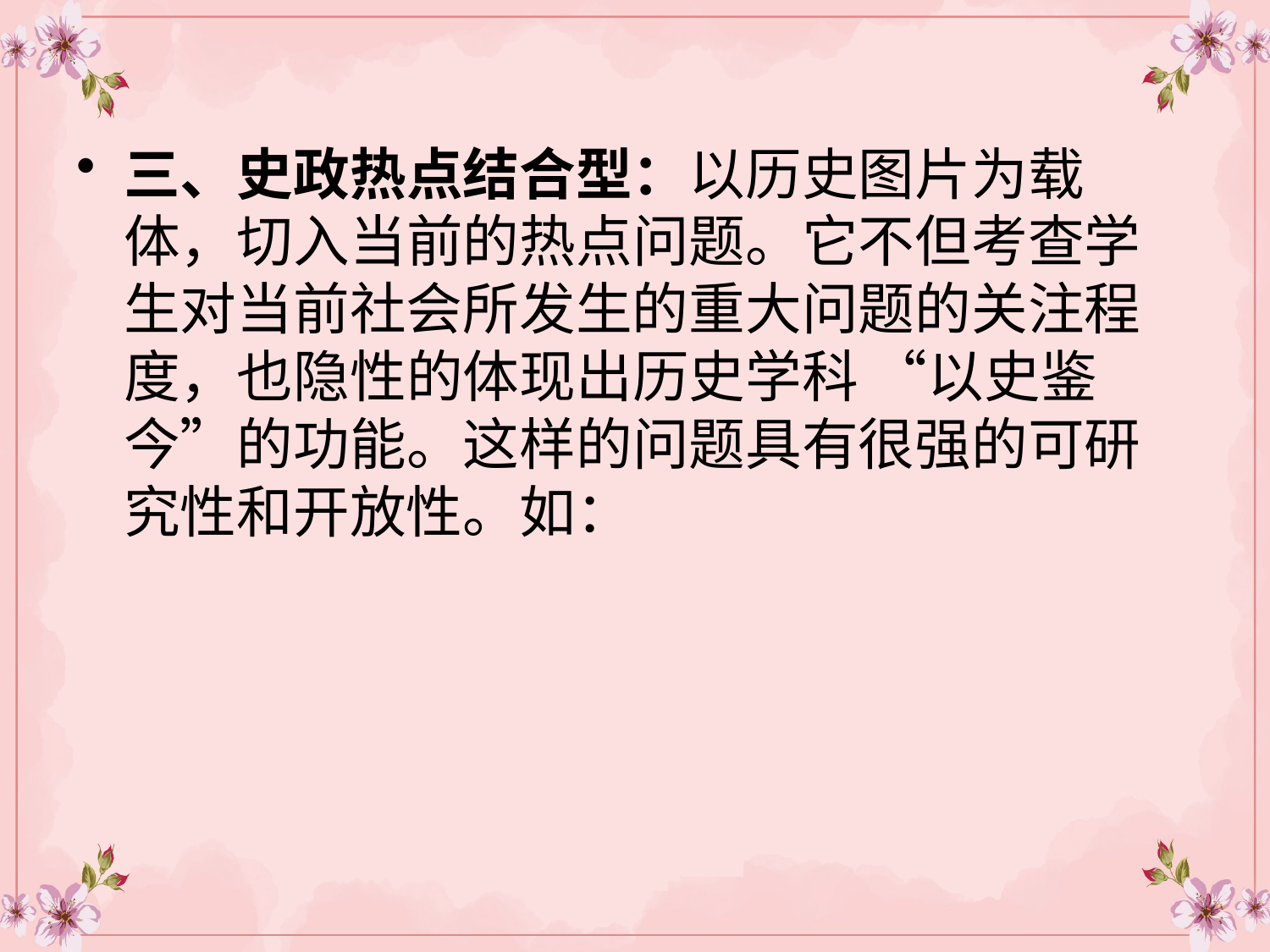

三、史政热点结合型：以历史图片为载体，切入当前的热点问题。它不但考查学生对当前社会所发生的重大问题的关注程度，也隐性的体现出历史学科 “以史鉴今”的功能。这样的问题具有很强的可研究性和开放性。如：